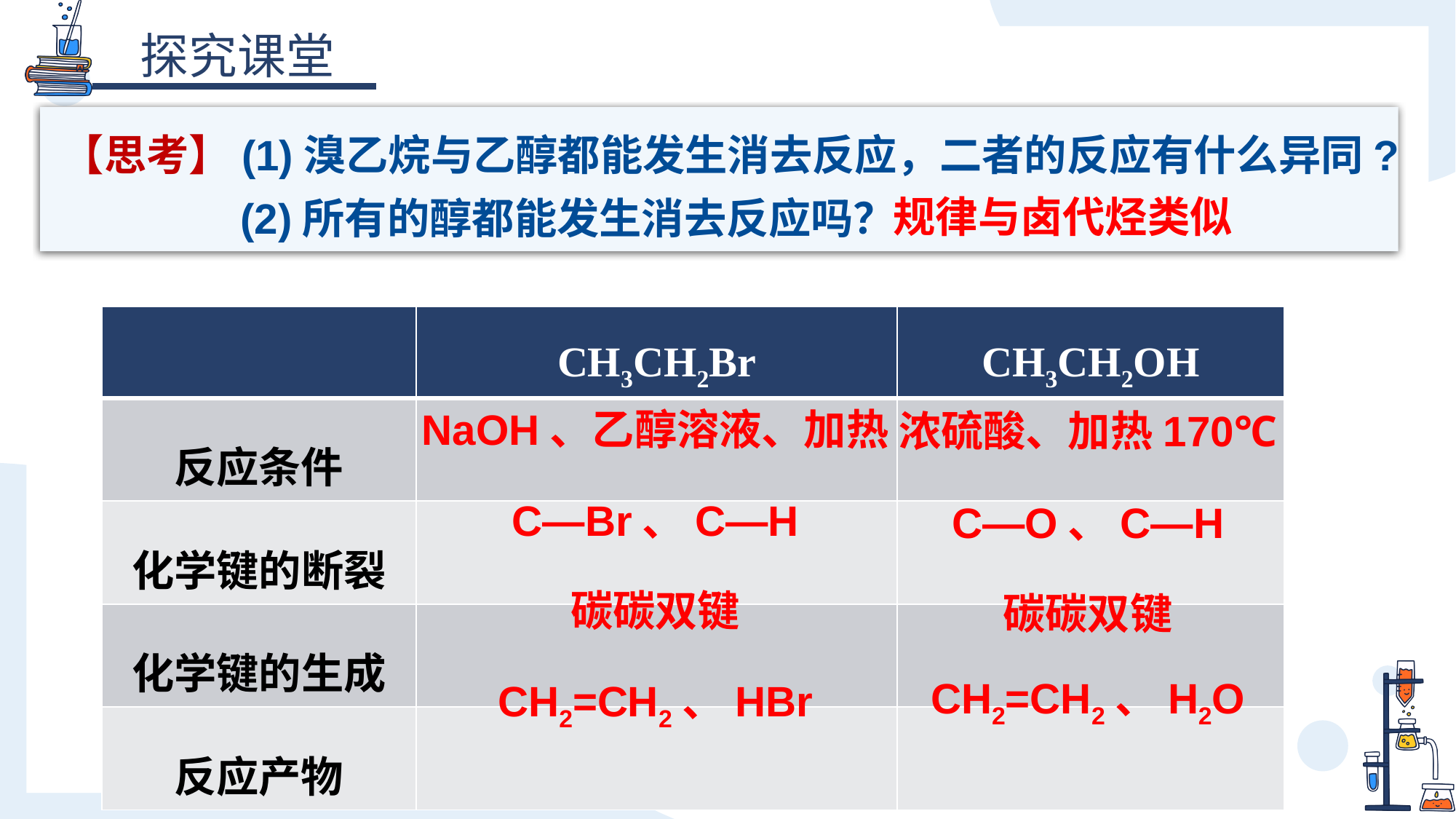

【思考】(1)溴乙烷与乙醇都能发生消去反应，二者的反应有什么异同?

(2)所有的醇都能发生消去反应吗？
规律与卤代烃类似
|  | CH3CH2Br | CH3CH2OH |
| --- | --- | --- |
| 反应条件 |  |  |
| 化学键的断裂 |  |  |
| 化学键的生成 |  |  |
| 反应产物 |  |  |
NaOH、乙醇溶液、加热
浓硫酸、加热170℃
C—Br、C—H
C—O、C—H
碳碳双键
碳碳双键
CH2=CH2、HBr
CH2=CH2、H2O